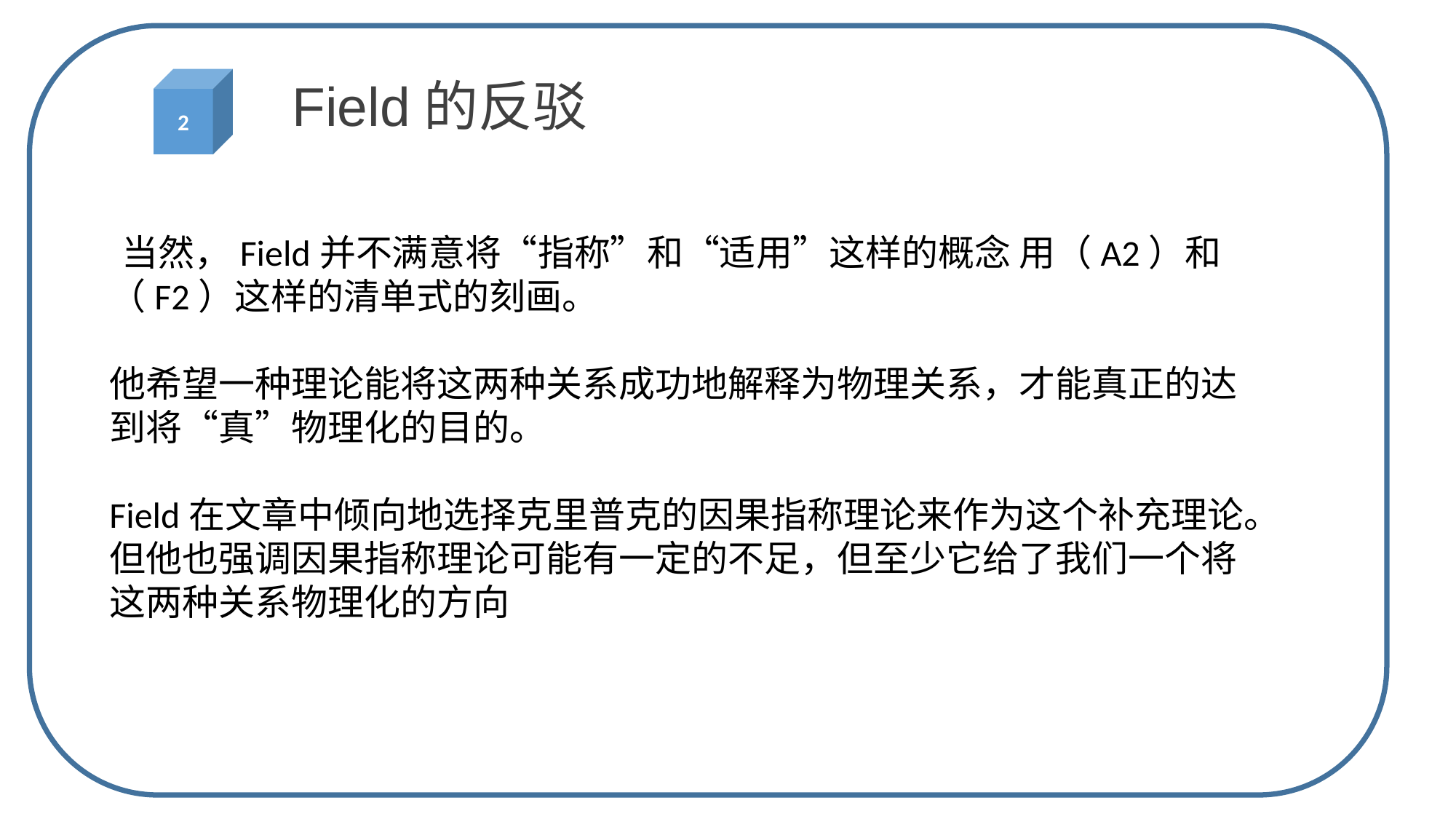

2
Field的反驳

 当然，Field并不满意将“指称”和“适用”这样的概念 用（A2）和（F2）这样的清单式的刻画。

他希望一种理论能将这两种关系成功地解释为物理关系，才能真正的达到将“真”物理化的目的。

Field在文章中倾向地选择克里普克的因果指称理论来作为这个补充理论。但他也强调因果指称理论可能有一定的不足，但至少它给了我们一个将这两种关系物理化的方向